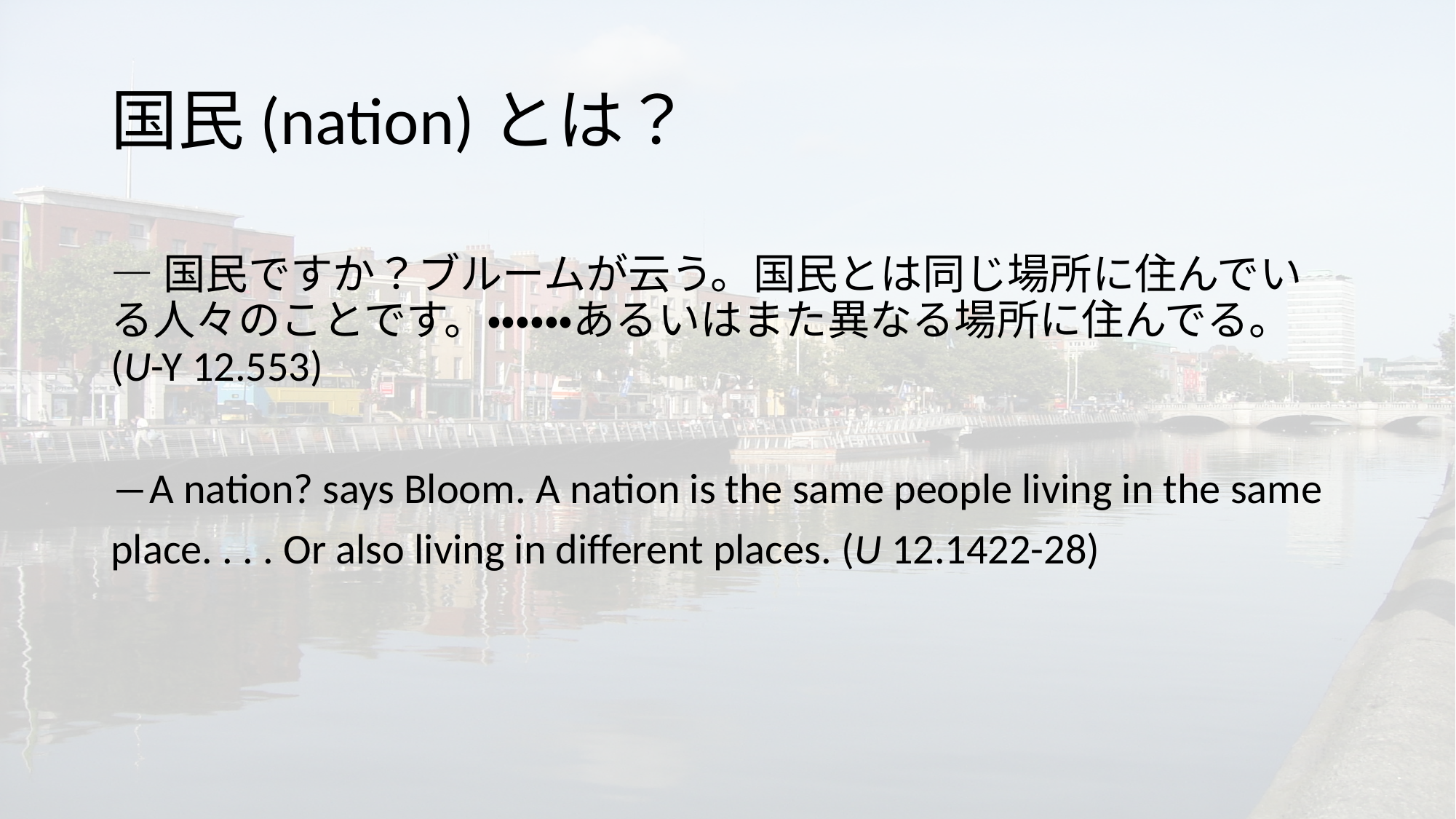

# 国民(nation)とは？
―国民ですか？ブルームが云う。国民とは同じ場所に住んでいる人々のことです。・・・・・・あるいはまた異なる場所に住んでる。(U-Y 12.553)

―A nation? says Bloom. A nation is the same people living in the same
place. . . . Or also living in different places. (U 12.1422-28)